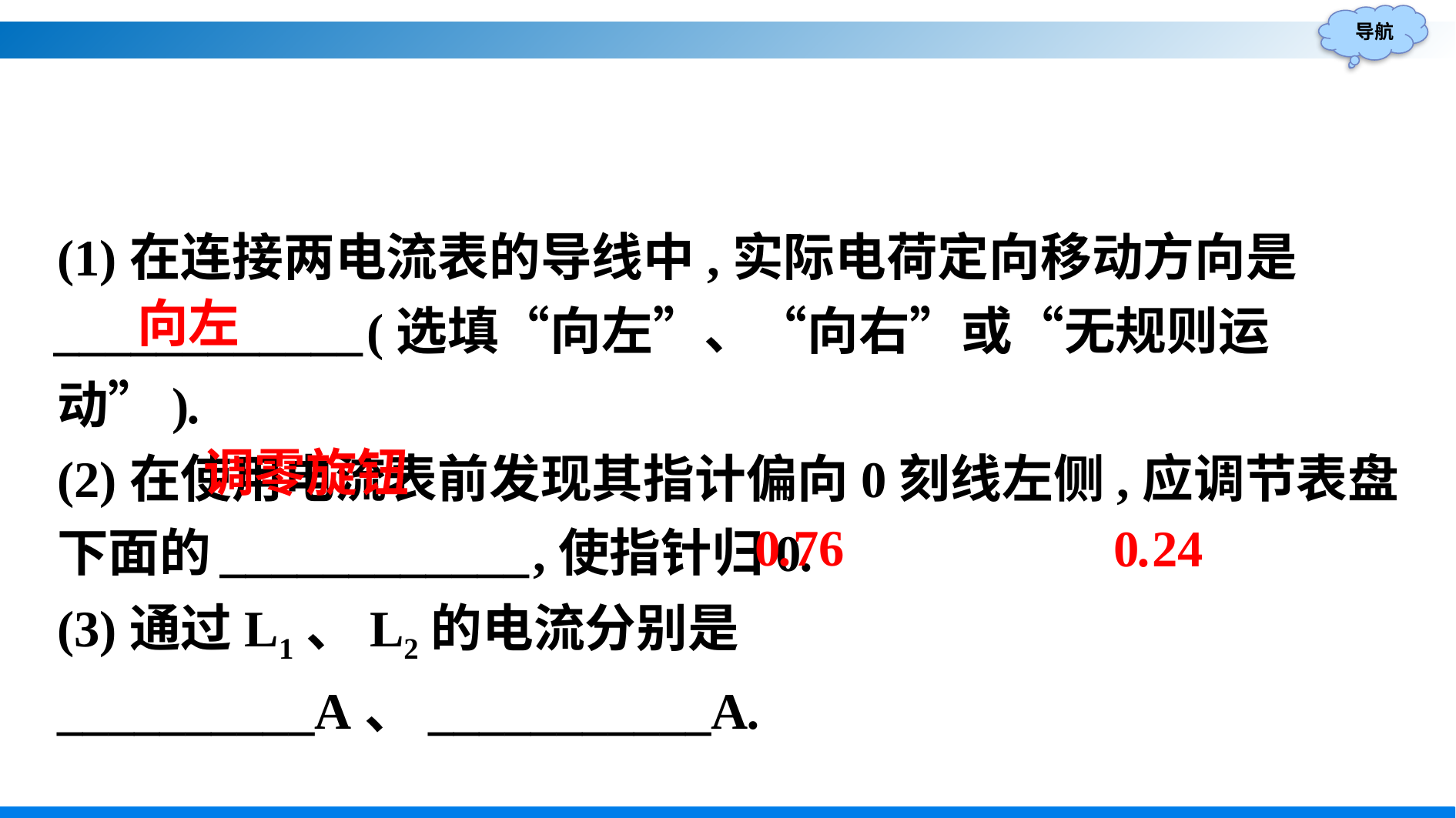

(1)在连接两电流表的导线中,实际电荷定向移动方向是____________(选填“向左”、“向右”或“无规则运动”).
(2)在使用电流表前发现其指计偏向0刻线左侧,应调节表盘下面的____________,使指针归0.
(3)通过L1、L2的电流分别是__________A、___________A.
向左
调零旋钮
0.76
0.24